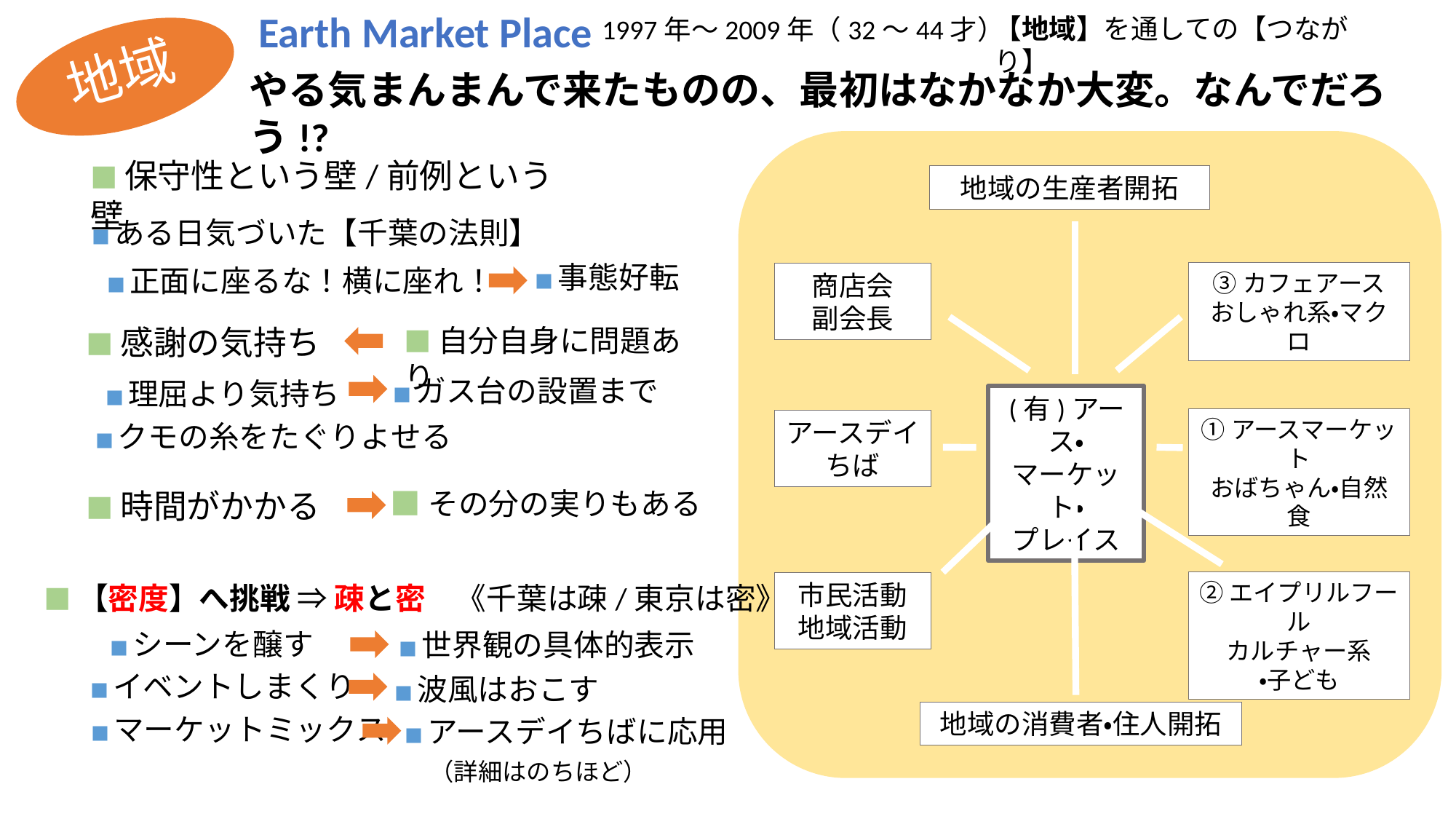

Earth Market Place
【地域】を通しての【つながり】
1997年～2009年（32～44才）

地域
やる気まんまんで来たものの、最初はなかなか大変。なんでだろう!?

■保守性という壁/前例という壁
地域の生産者開拓
■ある日気づいた【千葉の法則】
■事態好転
■正面に座るな！横に座れ！
③カフェアース
おしゃれ系・マクロ
商店会
副会長

■感謝の気持ち
■自分自身に問題あり

■ガス台の設置まで
■理屈より気持ち

(有)アース・
マーケット・
プレイス
①アースマーケット
おばちゃん・自然食
アースデイちば
■クモの糸をたぐりよせる
■その分の実りもある
■時間がかかる

②エイプリルフール
カルチャー系
・子ども
市民活動
地域活動
■【密度】へ挑戦 ⇒ 疎と密　《千葉は疎/東京は密》
■シーンを醸す
■世界観の具体的表示

■イベントしまくり
■波風はおこす

地域の消費者・住人開拓
■マーケットミックス
■アースデイちばに応用

（詳細はのちほど）